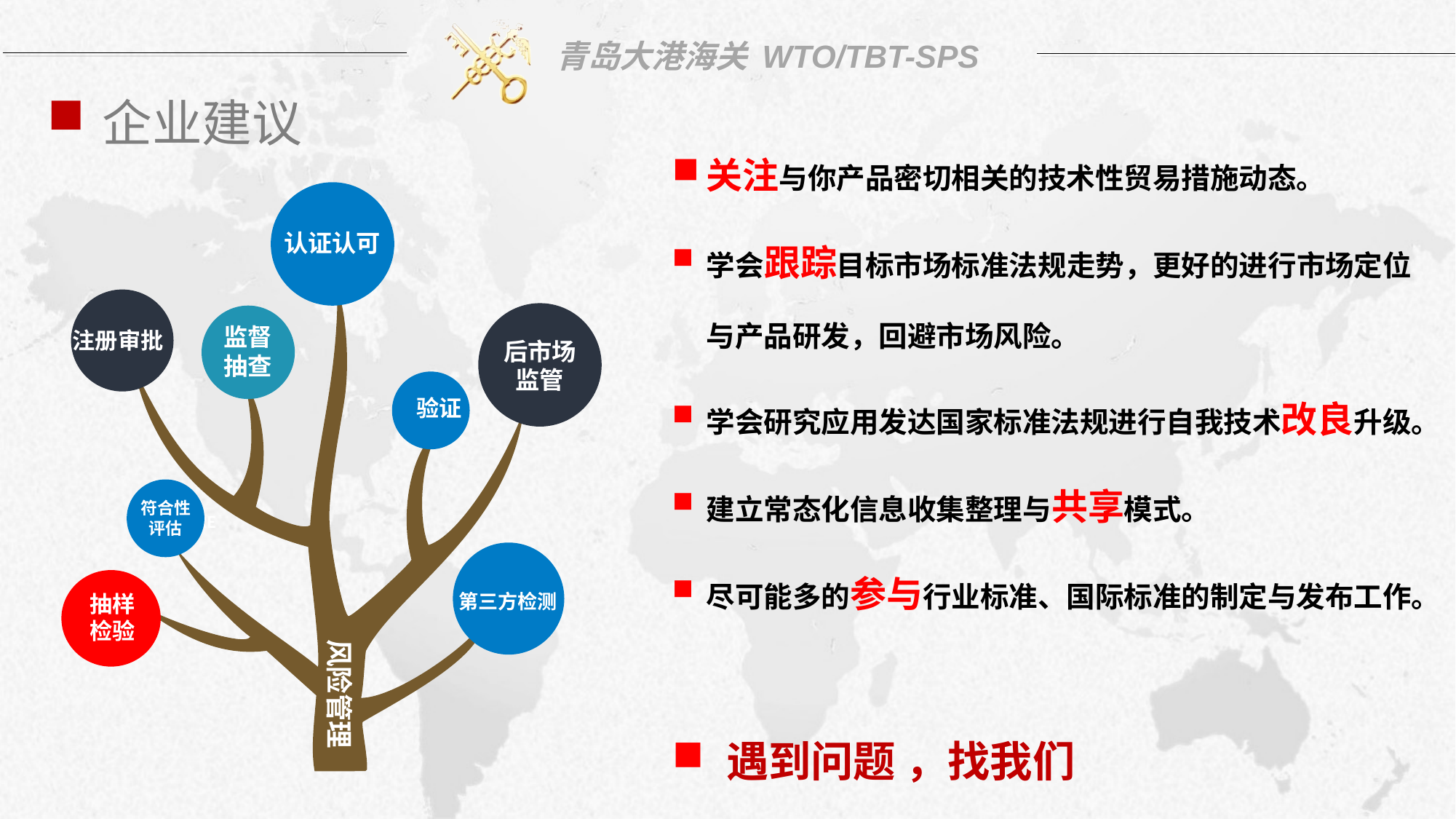

关注与你产品密切相关的技术性贸易措施动态。
学会跟踪目标市场标准法规走势，更好的进行市场定位与产品研发，回避市场风险。
学会研究应用发达国家标准法规进行自我技术改良升级。
建立常态化信息收集整理与共享模式。
尽可能多的参与行业标准、国际标准的制定与发布工作。
 遇到问题 ，找我们
企业建议

认证认可

监督
抽查
注册审批
后市场
监管

  验证

符合性
评估
TEXT HERE

第三方检测
抽样
检验
风险管理